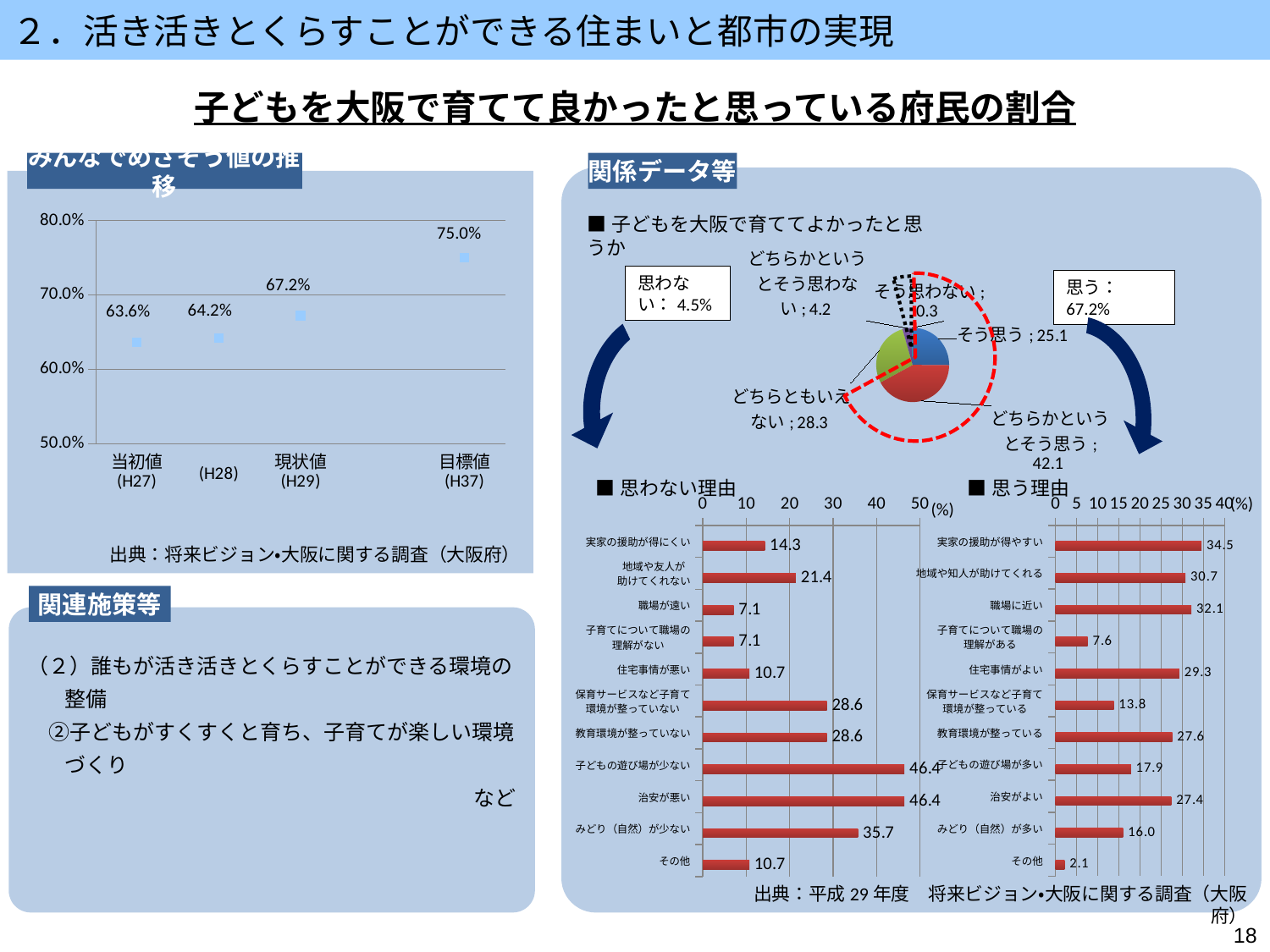

２．活き活きとくらすことができる住まいと都市の実現
子どもを大阪で育てて良かったと思っている府民の割合
みんなでめざそう値の推移
関係データ等

### Chart

| Category |  |
|---|---|
| 当初値
(H27) | 0.636 |
|
(H28) | 0.642 |
| 現状値
(H29) | 0.672 |
|  | None |
| 目標値
(H37) | 0.75 |■子どもを大阪で育ててよかったと思うか

### Chart

| Category |  |
|---|---|
| そう思う | 25.12 |
| どちらかというとそう思う | 42.08 |
| どちらともいえない | 28.32 |
| どちらかというとそう思わない | 4.16 |
| そう思わない | 0.32 |
思わない：4.5%
思う：67.2%

■思わない理由
■思う理由
(%)

### Chart

| Category |  |  |
|---|---|---|
| 実家の援助が得にくい | None | 14.285714285714 |
| 地域や友人が
助けてくれない | None | 21.428571428571 |
| 職場が遠い | None | 7.1428571428571 |
| 子育てについて職場の
理解がない | None | 7.1428571428571 |
| 住宅事情が悪い | None | 10.714285714286 |
| 保育サービスなど子育て
環境が整っていない | None | 28.571428571429 |
| 教育環境が整っていない | None | 28.571428571429 |
| 子どもの遊び場が少ない | None | 46.428571428571 |
| 治安が悪い | None | 46.428571428571 |
| みどり（自然）が少ない | None | 35.714285714286 |
| その他 | None | 10.714285714286 |

### Chart

| Category |  |  |
|---|---|---|
| 実家の援助が得やすい | None | 34.52380952381 |
| 地域や知人が助けてくれる | None | 30.714285714286 |
| 職場に近い | None | 32.142857142857 |
| 子育てについて職場の
理解がある | None | 7.6190476190476 |
| 住宅事情がよい | None | 29.285714285714 |
| 保育サービスなど子育て
環境が整っている | None | 13.809523809524 |
| 教育環境が整っている | None | 27.619047619048 |
| 子どもの遊び場が多い | None | 17.857142857143 |
| 治安がよい | None | 27.380952380952 |
| みどり（自然）が多い | None | 15.952380952381 |
| その他 | None | 2.1428571428571 |
(%)
済
出典：将来ビジョン・大阪に関する調査（大阪府）
関連施策等

（２）誰もが活き活きとくらすことができる環境の整備
　②子どもがすくすくと育ち、子育てが楽しい環境づくり
など
出典：平成29年度　将来ビジョン・大阪に関する調査（大阪府）
18